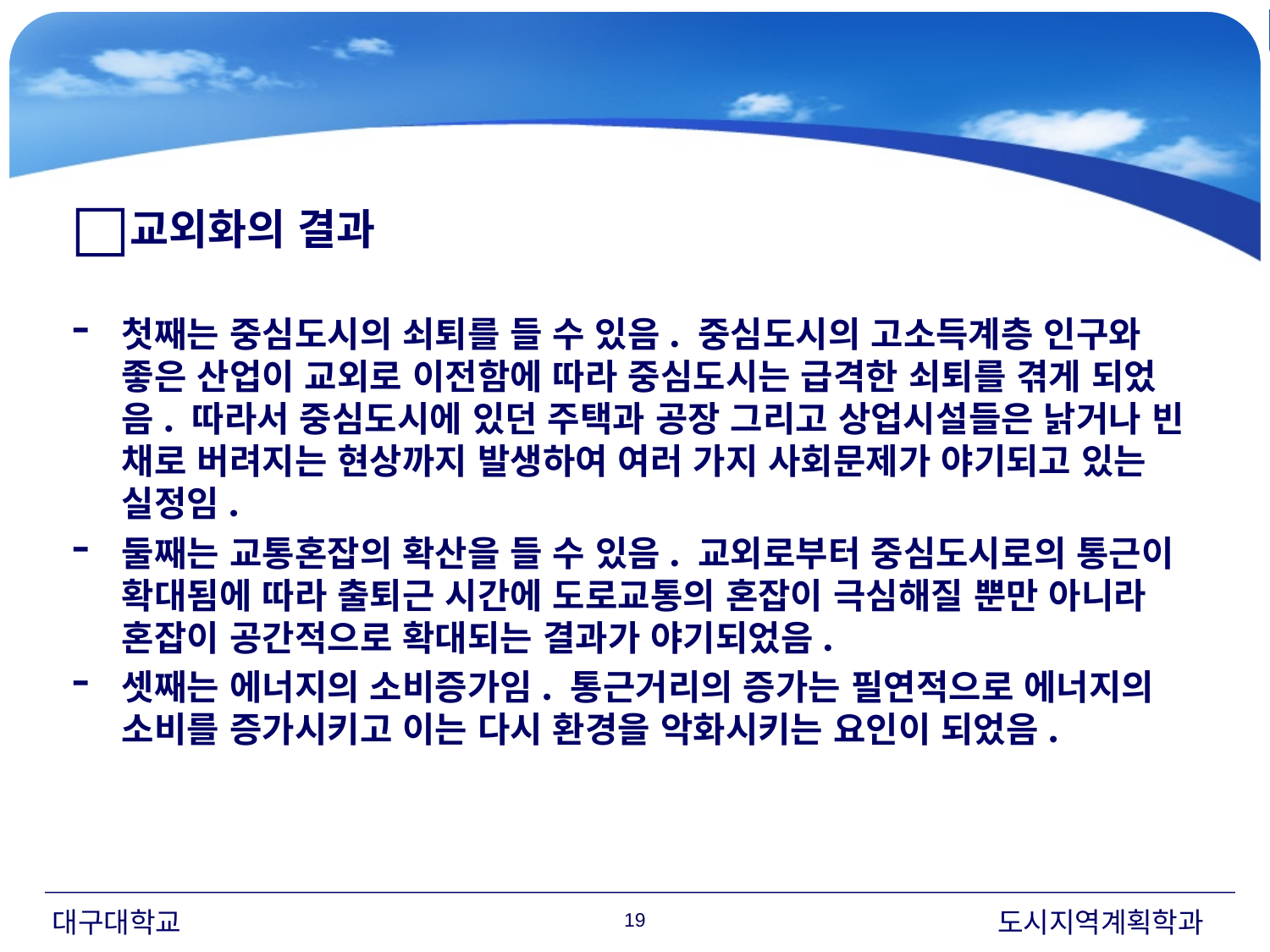

교외화의 결과
첫째는 중심도시의 쇠퇴를 들 수 있음. 중심도시의 고소득계층 인구와 좋은 산업이 교외로 이전함에 따라 중심도시는 급격한 쇠퇴를 겪게 되었음. 따라서 중심도시에 있던 주택과 공장 그리고 상업시설들은 낡거나 빈 채로 버려지는 현상까지 발생하여 여러 가지 사회문제가 야기되고 있는 실정임.
둘째는 교통혼잡의 확산을 들 수 있음. 교외로부터 중심도시로의 통근이 확대됨에 따라 출퇴근 시간에 도로교통의 혼잡이 극심해질 뿐만 아니라 혼잡이 공간적으로 확대되는 결과가 야기되었음.
셋째는 에너지의 소비증가임. 통근거리의 증가는 필연적으로 에너지의 소비를 증가시키고 이는 다시 환경을 악화시키는 요인이 되었음.